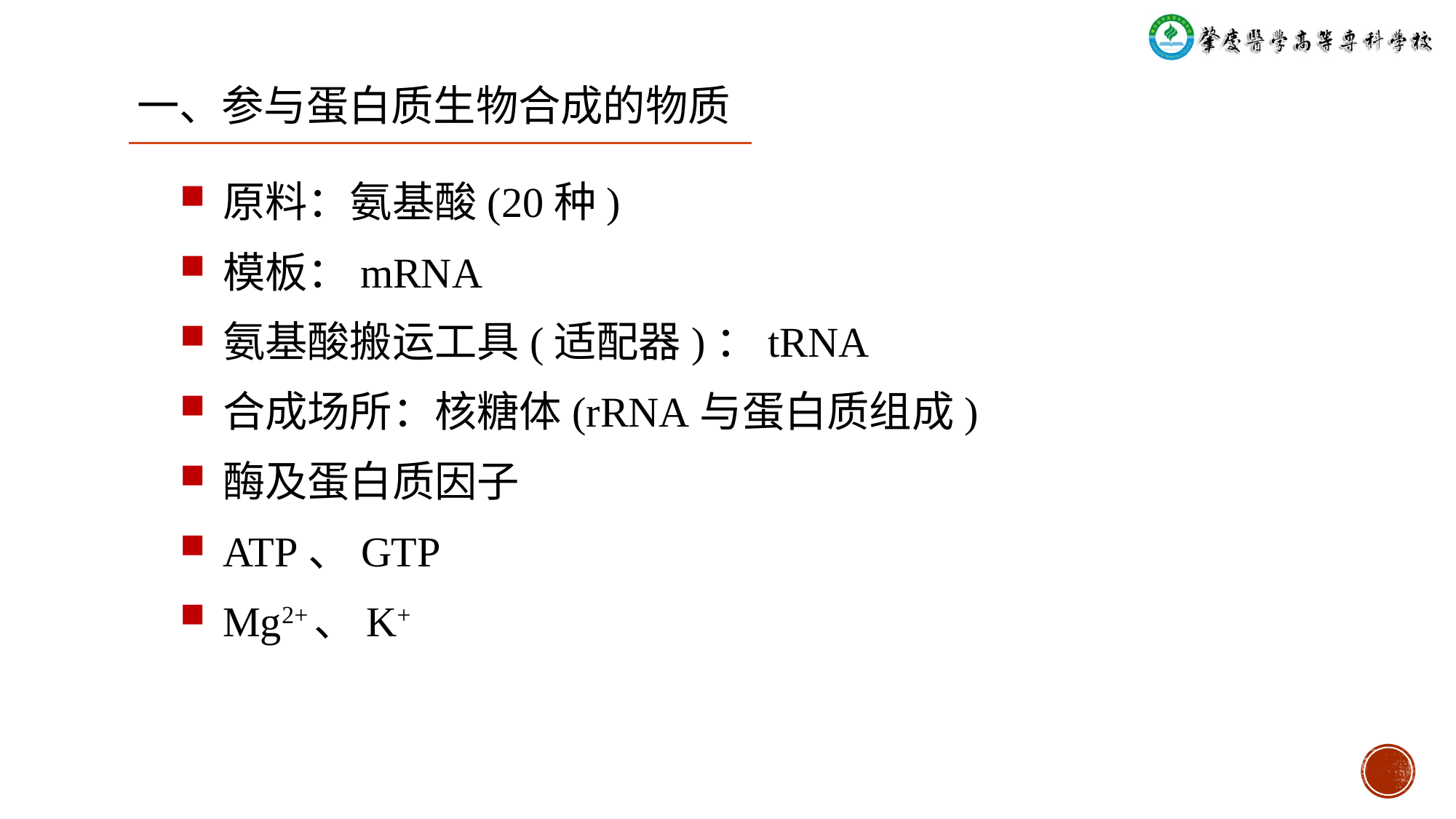

# 一、参与蛋白质生物合成的物质
原料：氨基酸(20种)
模板：mRNA
氨基酸搬运工具(适配器)：tRNA
合成场所：核糖体(rRNA与蛋白质组成)
酶及蛋白质因子
ATP、GTP
Mg2+、K+